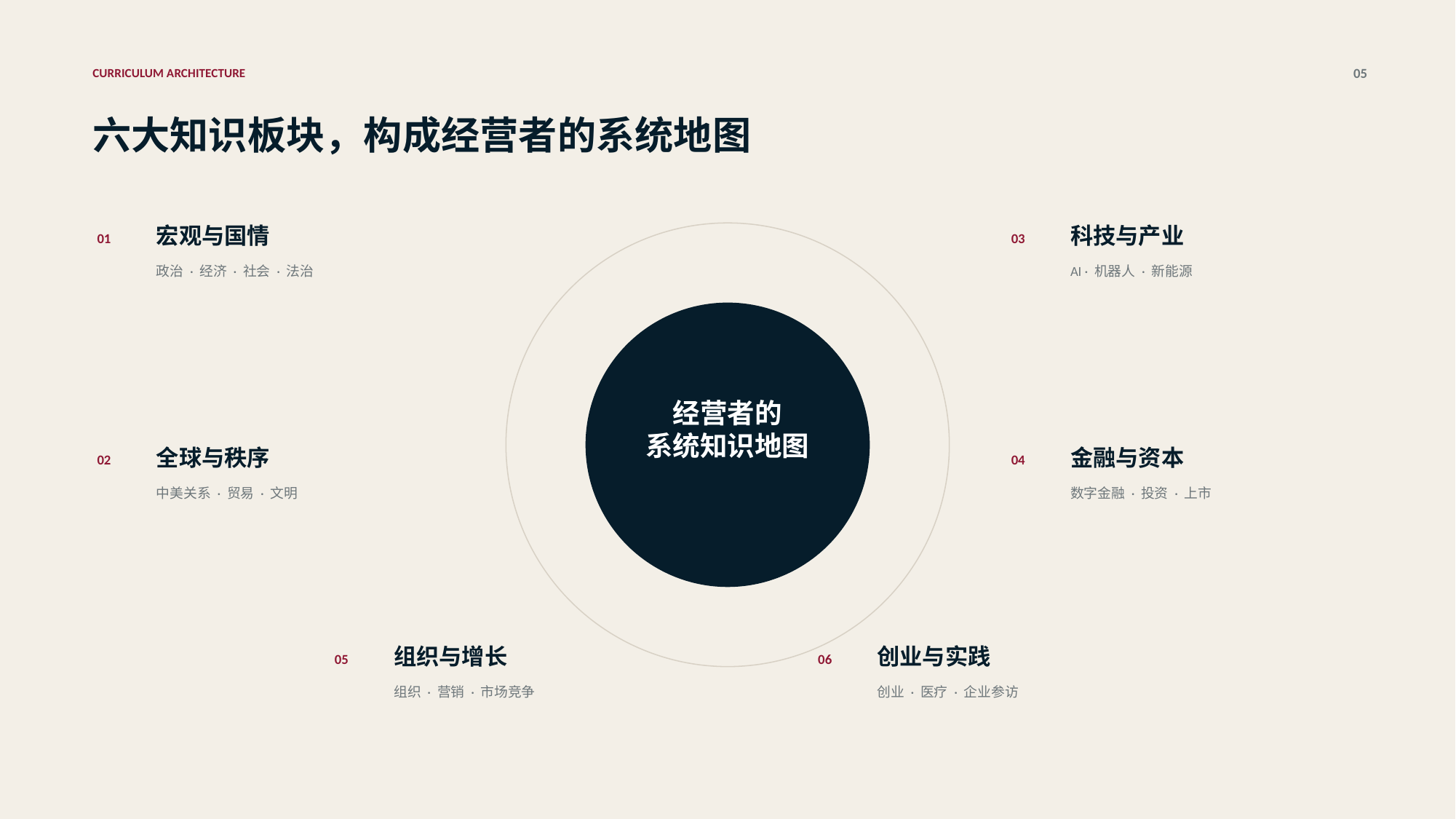

CURRICULUM ARCHITECTURE
05
六大知识板块，构成经营者的系统地图
宏观与国情
科技与产业
01
03

政治 · 经济 · 社会 · 法治
AI · 机器人 · 新能源

经营者的
系统知识地图
全球与秩序
金融与资本
02
04
中美关系 · 贸易 · 文明
数字金融 · 投资 · 上市
组织与增长
创业与实践
05
06
组织 · 营销 · 市场竞争
创业 · 医疗 · 企业参访